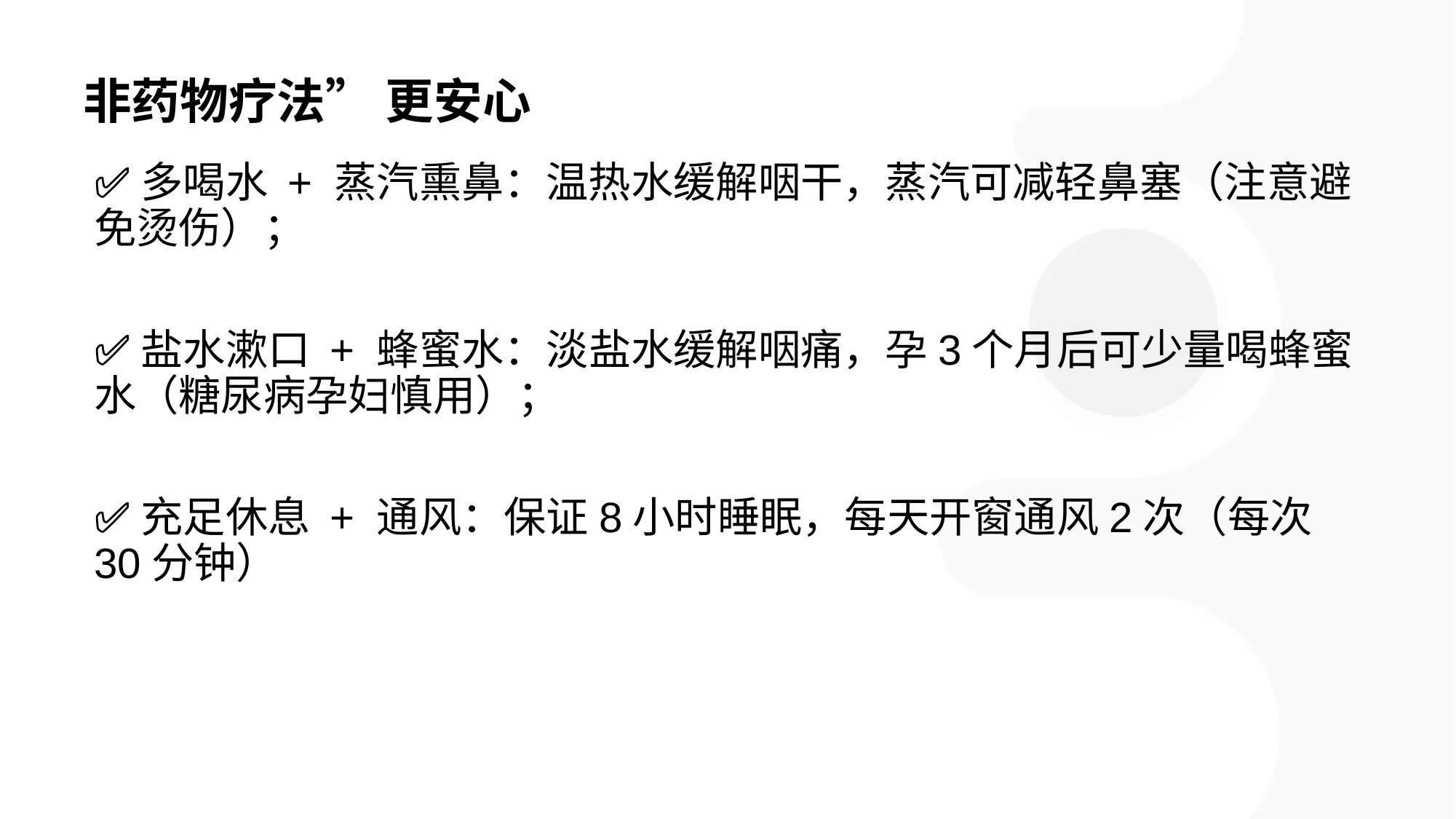

# 非药物疗法” 更安心
✅多喝水 + 蒸汽熏鼻：温热水缓解咽干，蒸汽可减轻鼻塞（注意避免烫伤）；

✅盐水漱口 + 蜂蜜水：淡盐水缓解咽痛，孕3个月后可少量喝蜂蜜水（糖尿病孕妇慎用）；

✅充足休息 + 通风：保证8小时睡眠，每天开窗通风2次（每次30分钟）